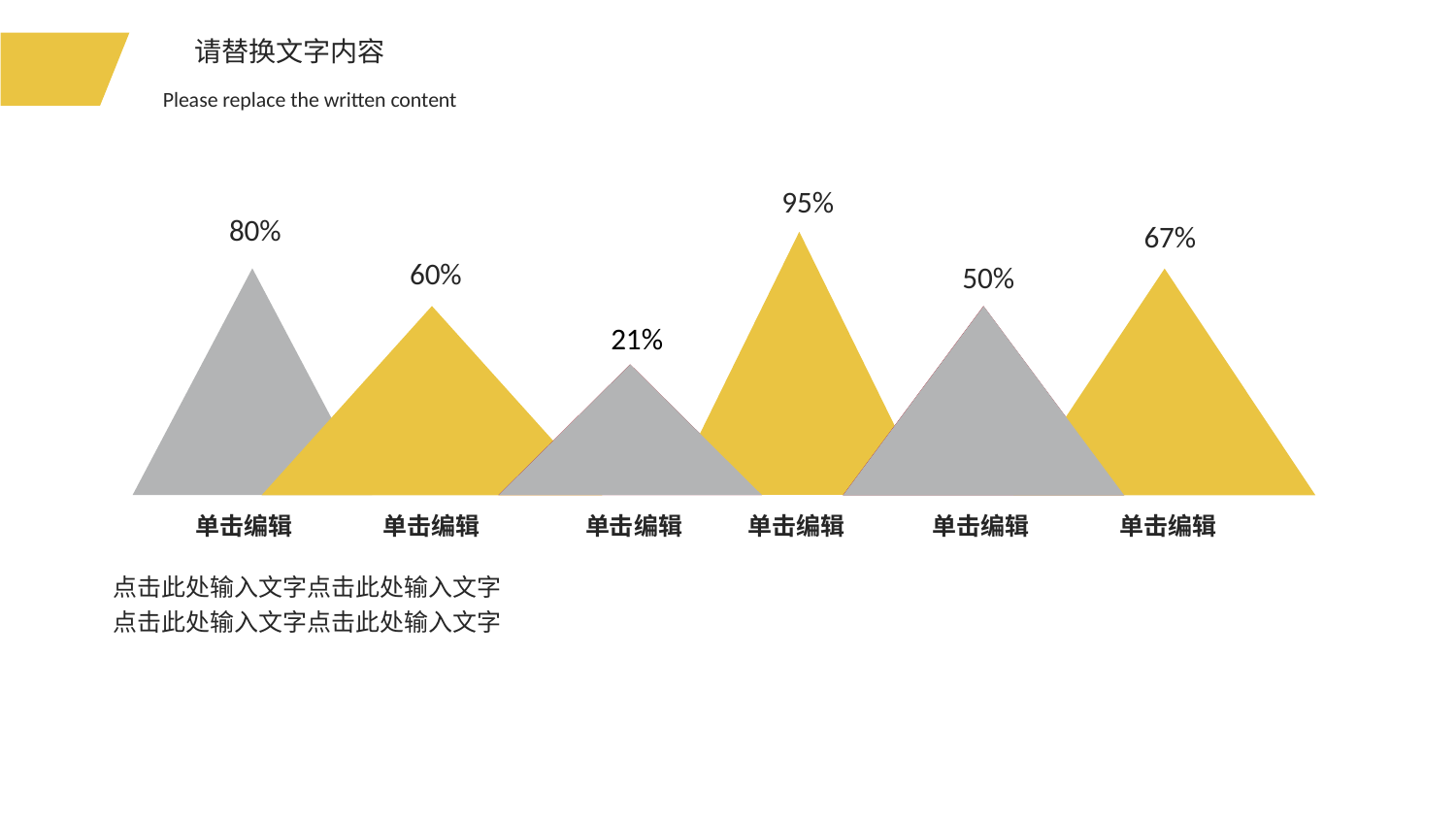

请替换文字内容

Please replace the written content
95%
80%
67%
60%

50%

21%

单击编辑
单击编辑
单击编辑
单击编辑
单击编辑
单击编辑
点击此处输入文字点击此处输入文字
点击此处输入文字点击此处输入文字